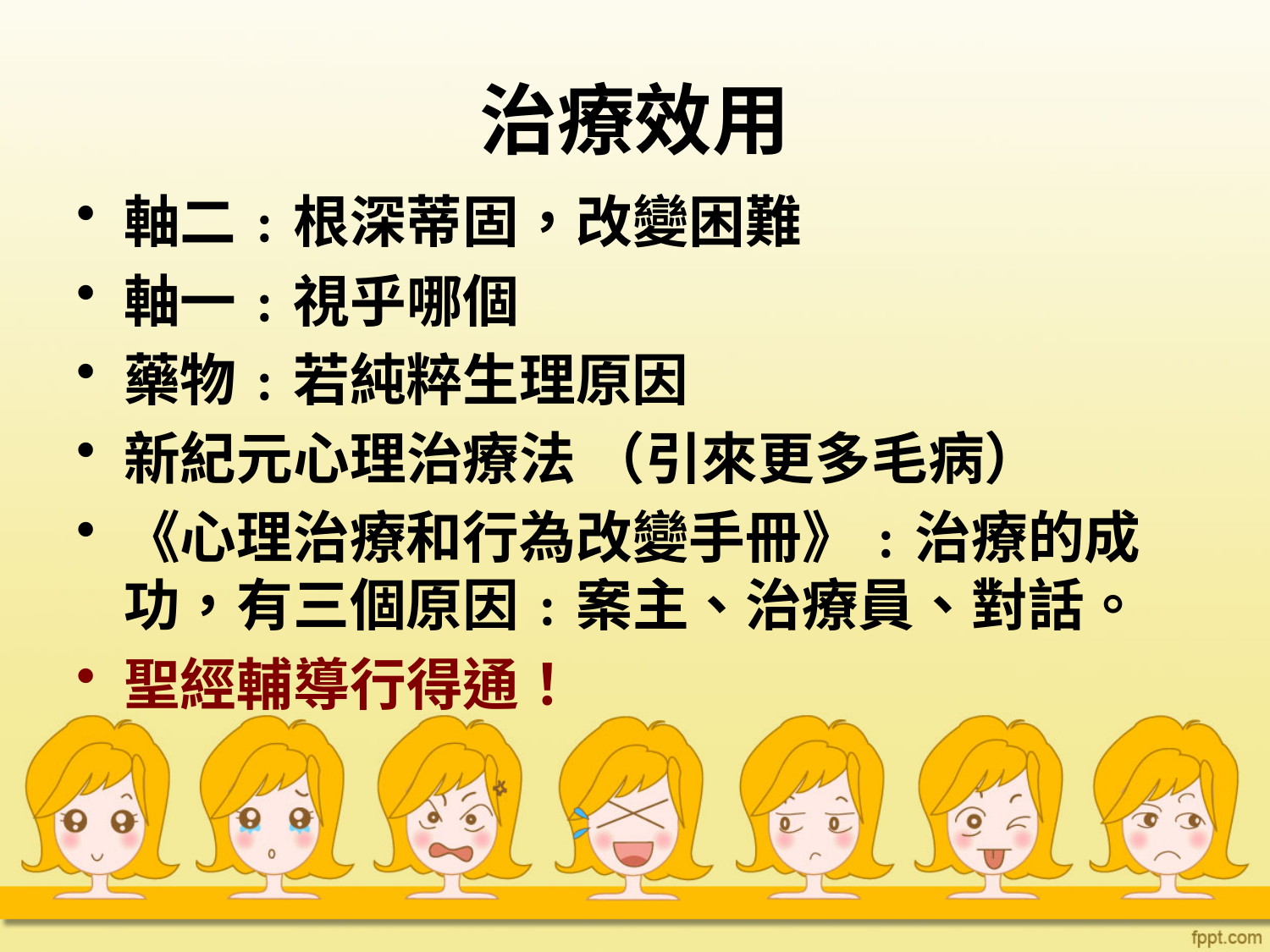

# 治療效用
軸二﹕根深蒂固，改變困難
軸一﹕視乎哪個
藥物﹕若純粹生理原因
新紀元心理治療法 （引來更多毛病）
《心理治療和行為改變手冊》﹕治療的成功，有三個原因﹕案主、治療員、對話。
聖經輔導行得通！